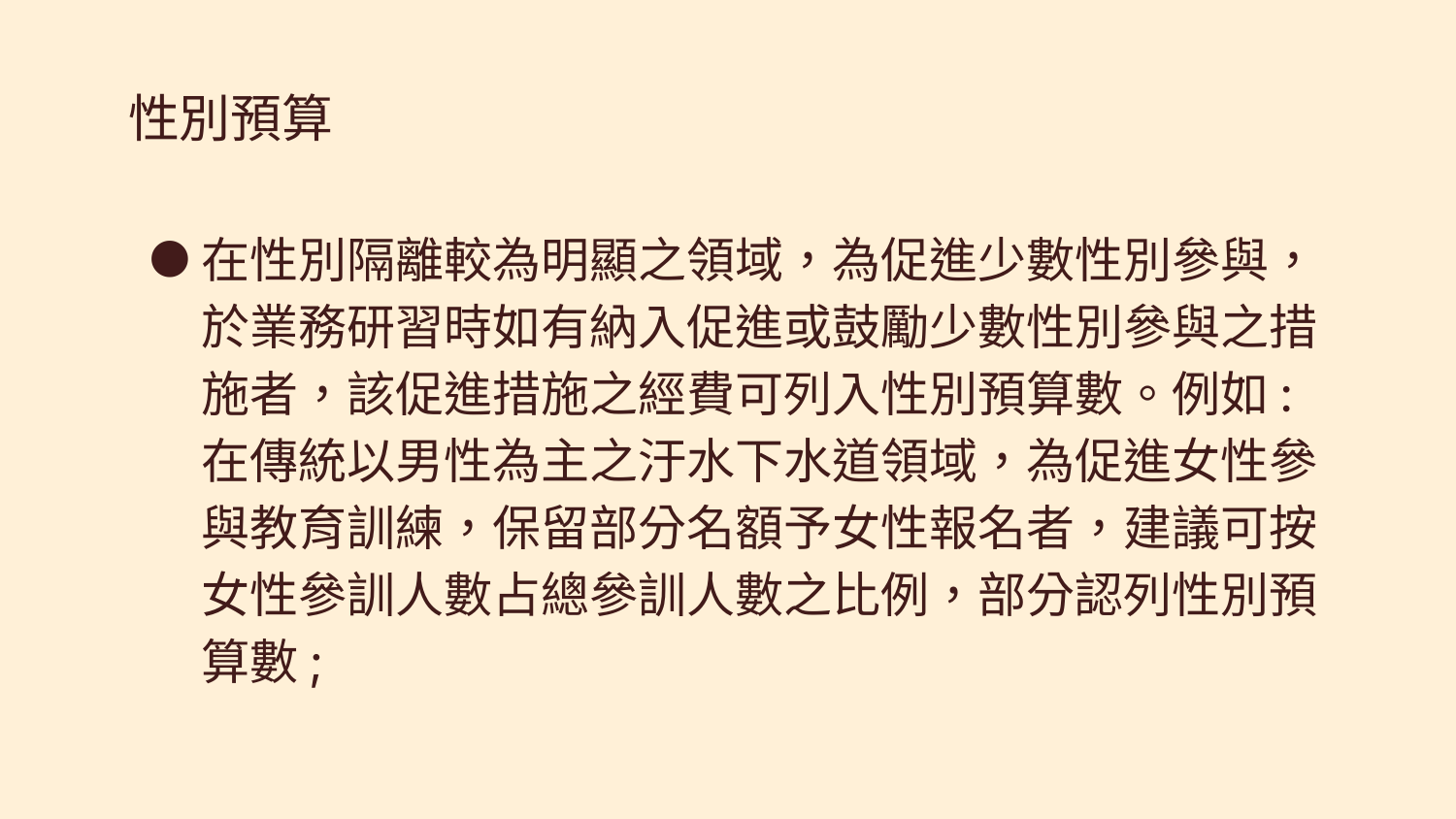

# 性別預算
在性別隔離較為明顯之領域，為促進少數性別參與，於業務研習時如有納入促進或鼓勵少數性別參與之措施者，該促進措施之經費可列入性別預算數。例如:在傳統以男性為主之汙水下水道領域，為促進女性參與教育訓練，保留部分名額予女性報名者，建議可按女性參訓人數占總參訓人數之比例，部分認列性別預算數;